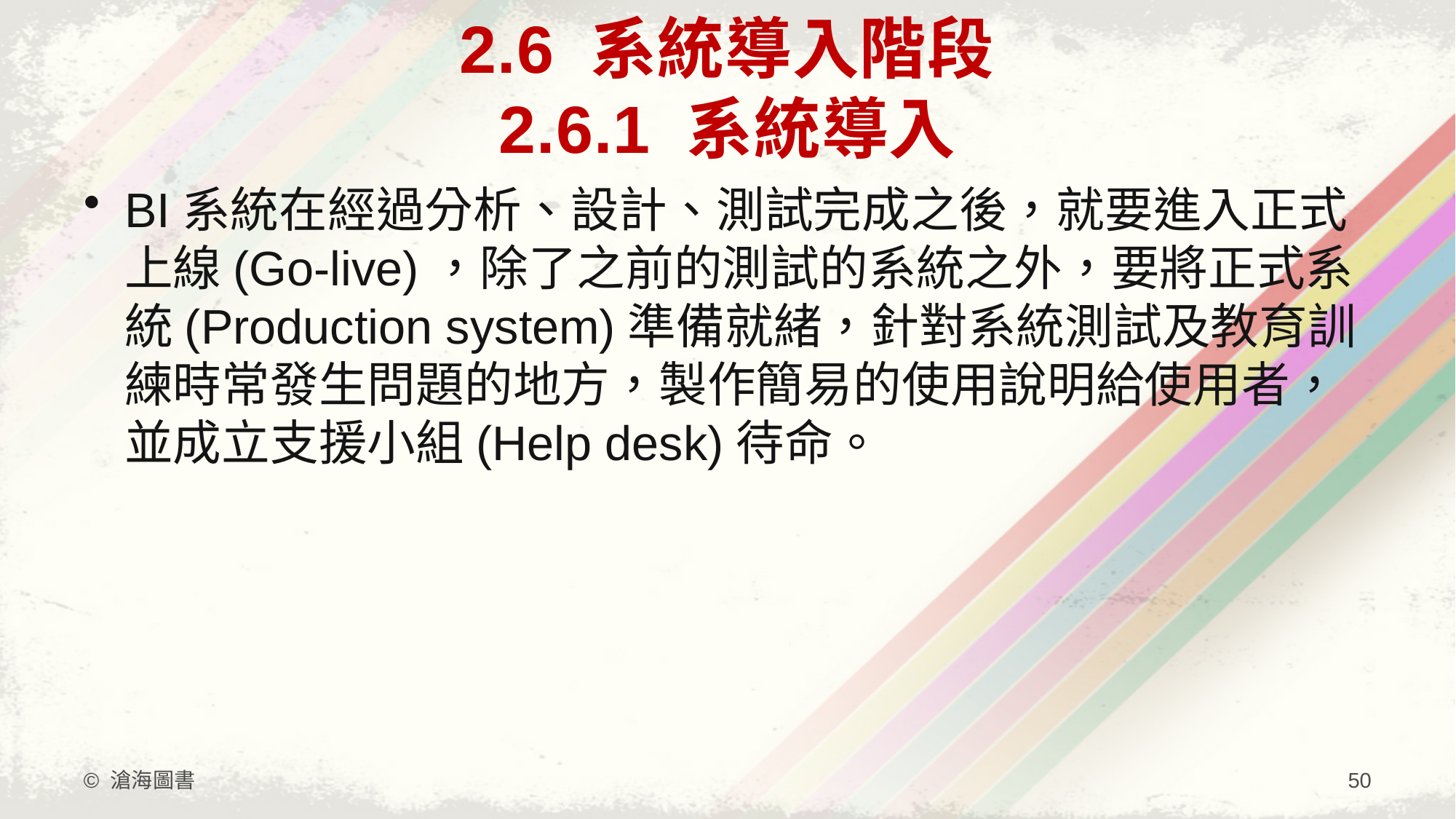

# 2.6 系統導入階段 2.6.1 系統導入
BI系統在經過分析、設計、測試完成之後，就要進入正式上線(Go-live)，除了之前的測試的系統之外，要將正式系統(Production system)準備就緒，針對系統測試及教育訓練時常發生問題的地方，製作簡易的使用說明給使用者，並成立支援小組(Help desk)待命。
© 滄海圖書

50